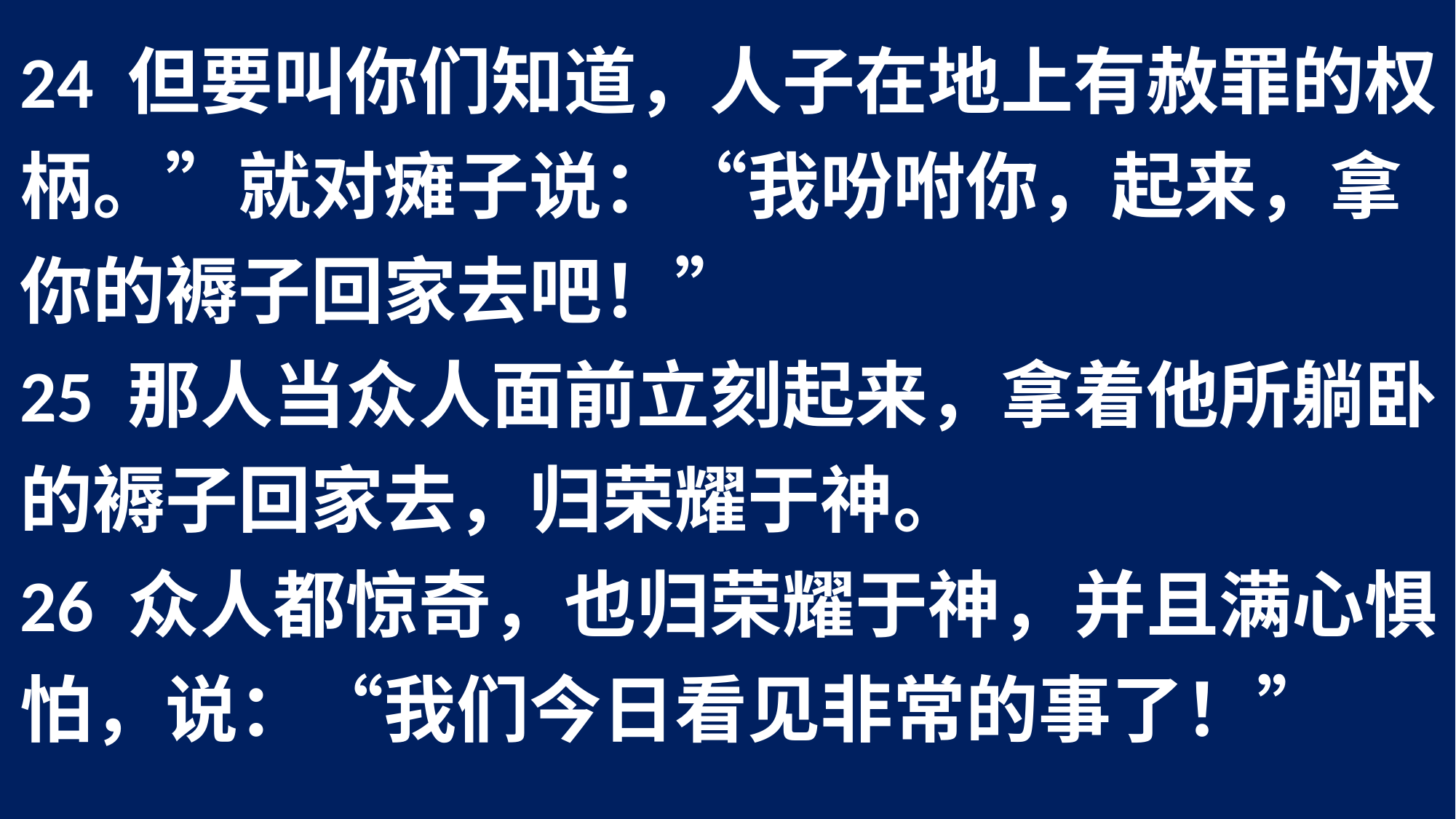

24 但要叫你们知道，人子在地上有赦罪的权	柄。”就对瘫子说：“我吩咐你，起来，拿	你的褥子回家去吧！”
25 那人当众人面前立刻起来，拿着他所躺卧	的褥子回家去，归荣耀于神。
26 众人都惊奇，也归荣耀于神，并且满心惧	怕，说：“我们今日看见非常的事了！”